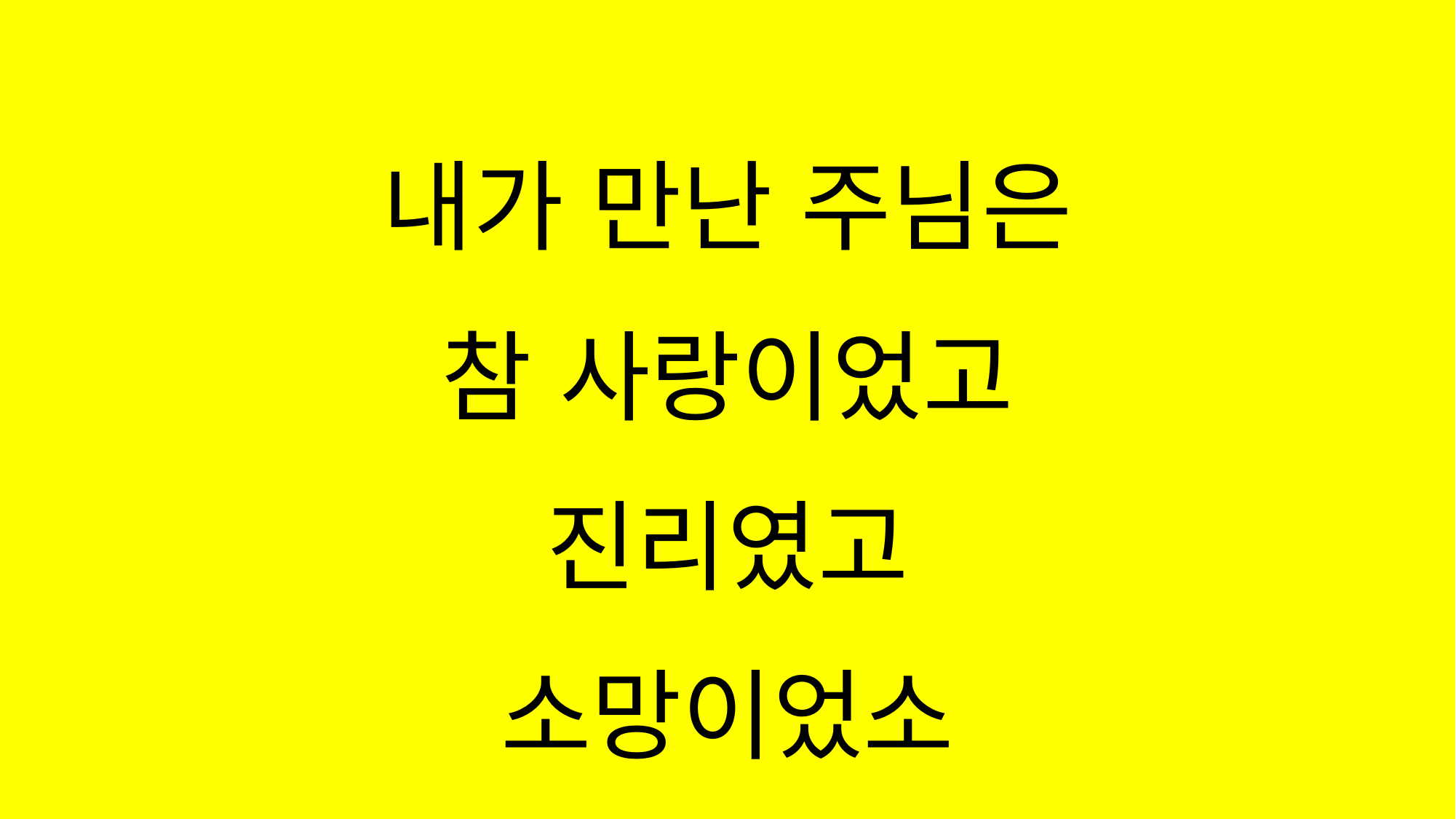

#
내가 만난 주님은

참 사랑이었고

진리였고

소망이었소